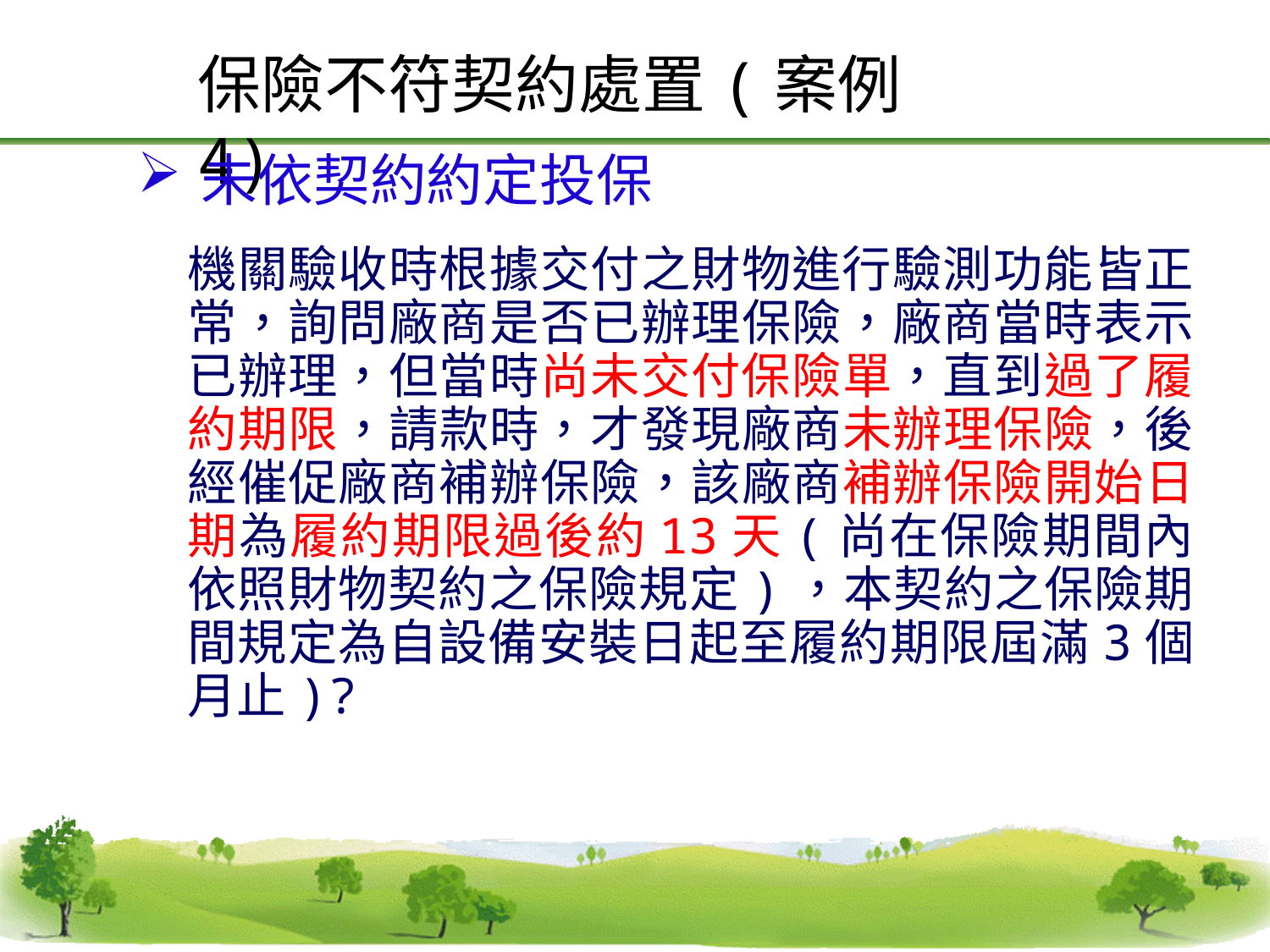

保險不符契約處置(案例4)
未依契約約定投保
機關驗收時根據交付之財物進行驗測功能皆正常，詢問廠商是否已辦理保險，廠商當時表示已辦理，但當時尚未交付保險單，直到過了履約期限，請款時，才發現廠商未辦理保險，後經催促廠商補辦保險，該廠商補辦保險開始日期為履約期限過後約13天(尚在保險期間內依照財物契約之保險規定)，本契約之保險期間規定為自設備安裝日起至履約期限屆滿3個月止)?